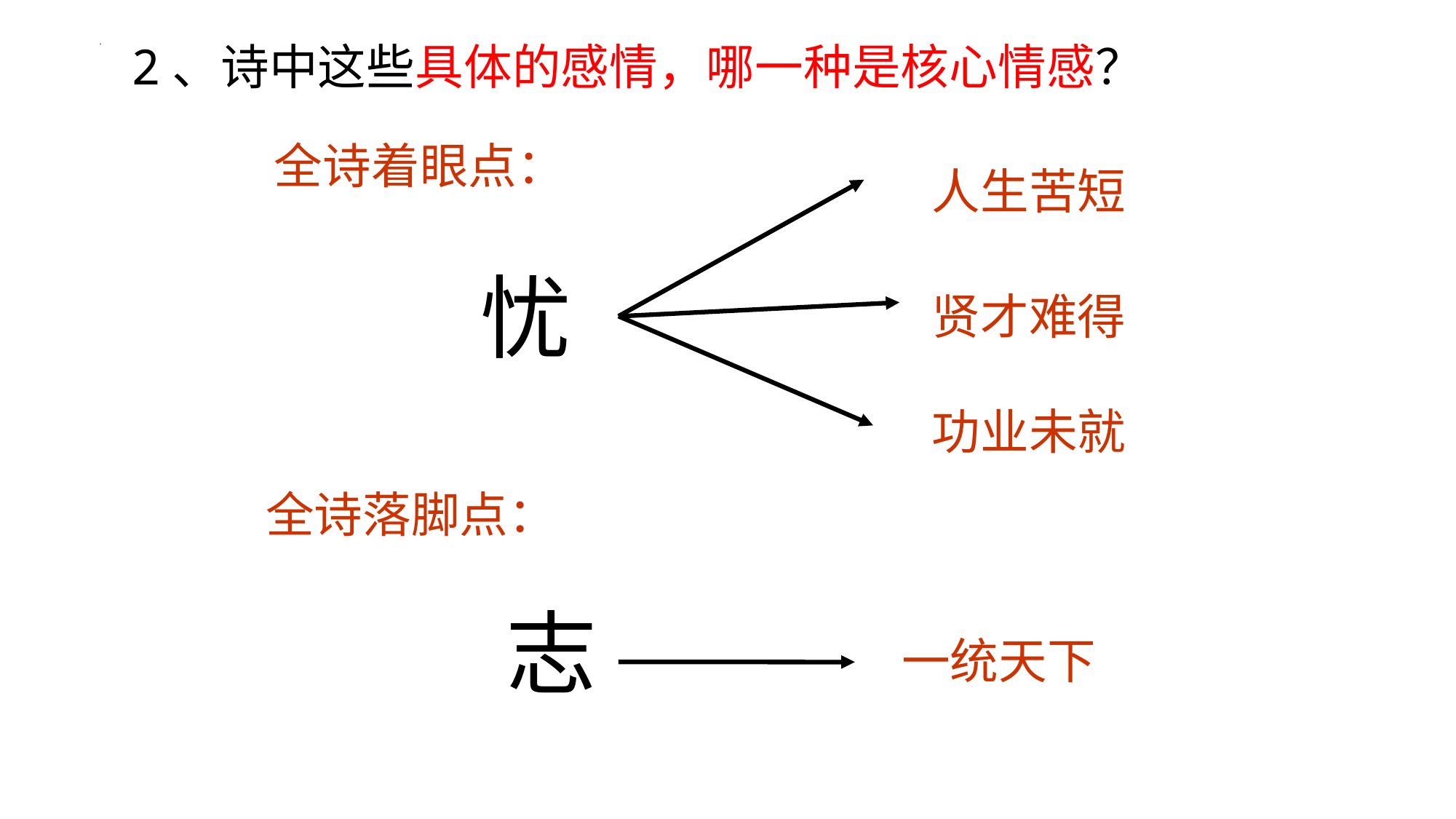

2、诗中这些具体的感情，哪一种是核心情感？
全诗着眼点：
人生苦短

忧
贤才难得

功业未就
全诗落脚点：
志
一统天下